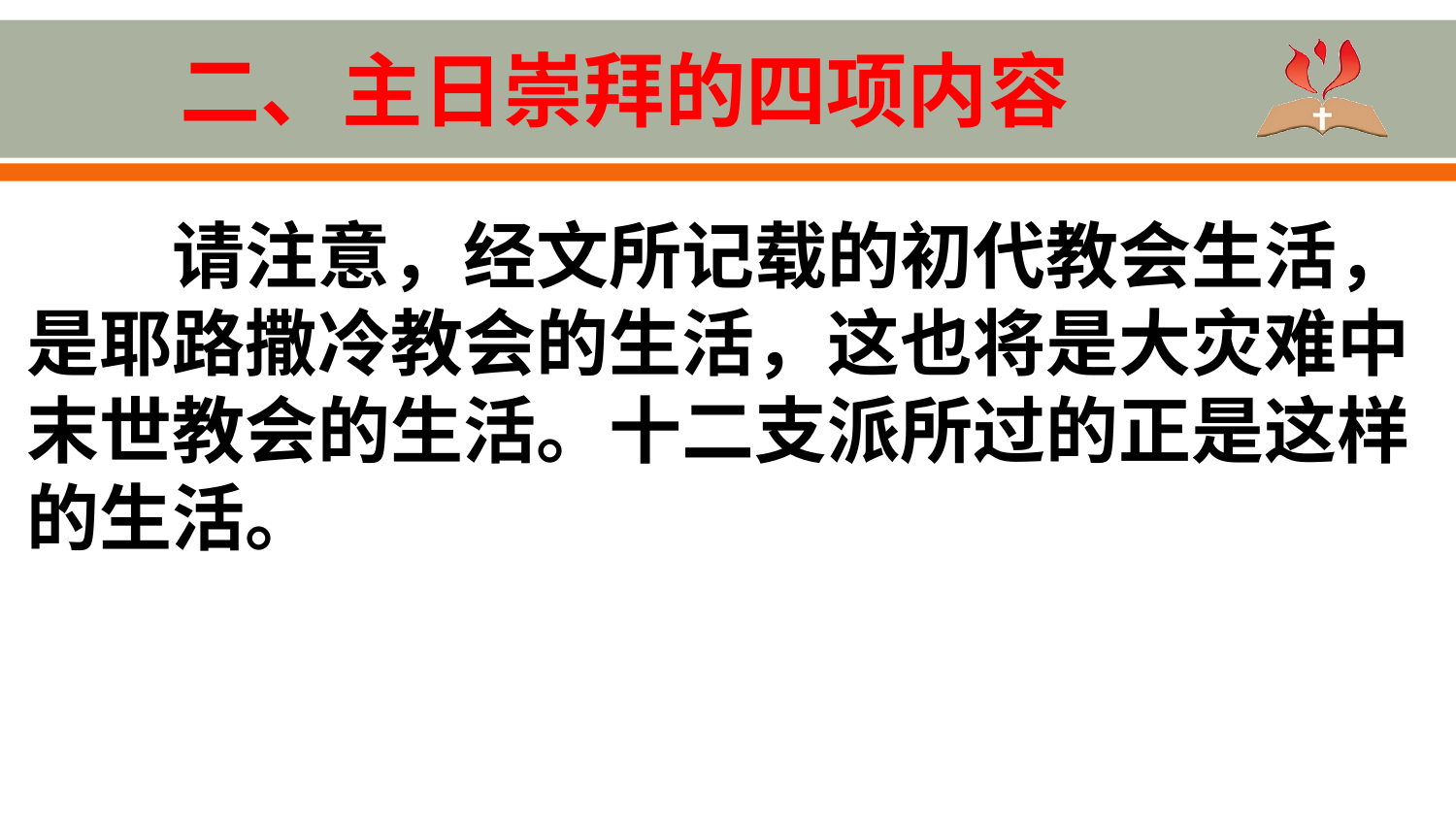

# 二、主日崇拜的四项内容
请注意，经文所记载的初代教会生活，是耶路撒冷教会的生活，这也将是大灾难中末世教会的生活。十二支派所过的正是这样的生活。
18